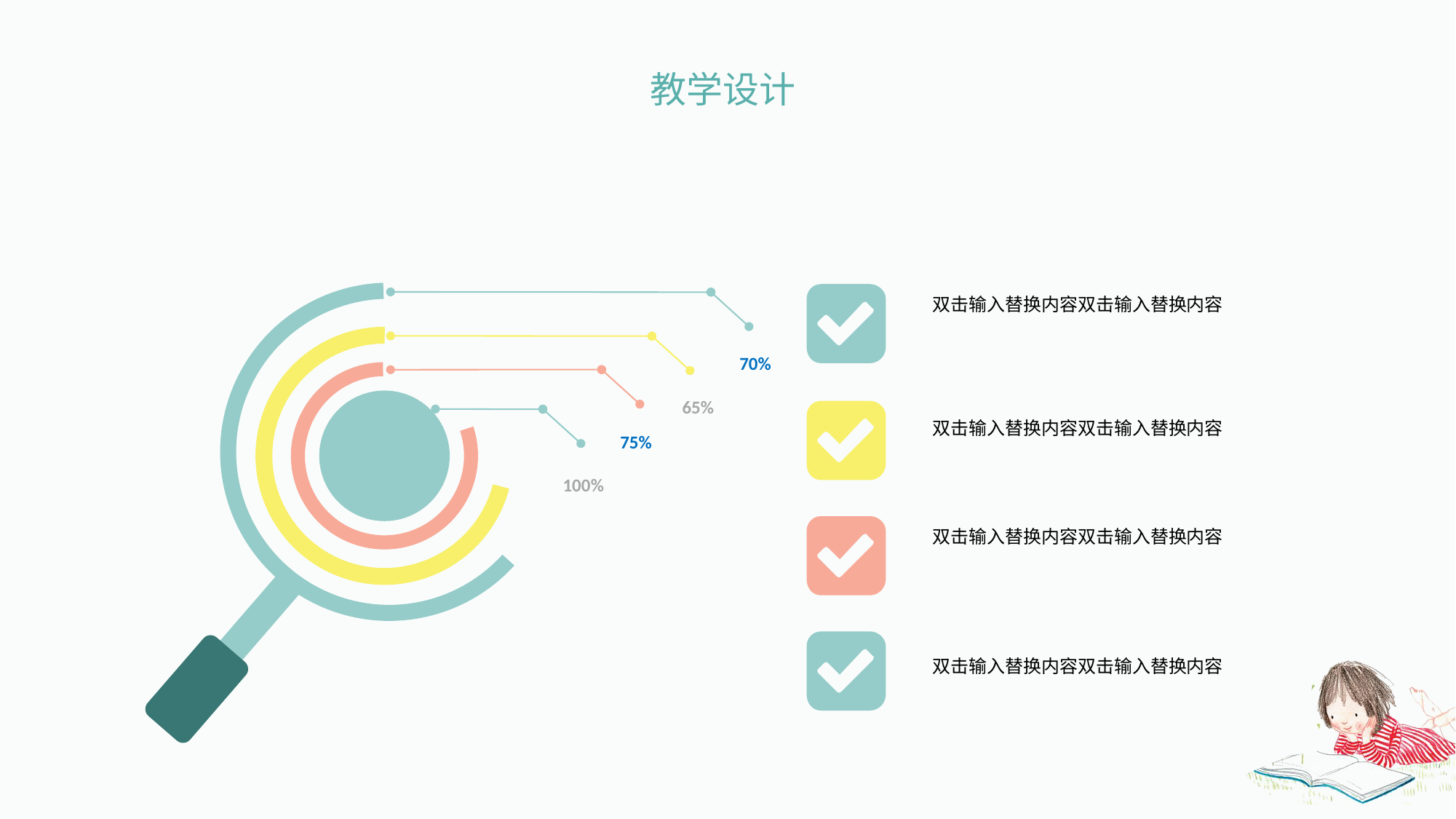

教学设计

双击输入替换内容双击输入替换内容
70%
65%
75%
100%

双击输入替换内容双击输入替换内容

双击输入替换内容双击输入替换内容

双击输入替换内容双击输入替换内容